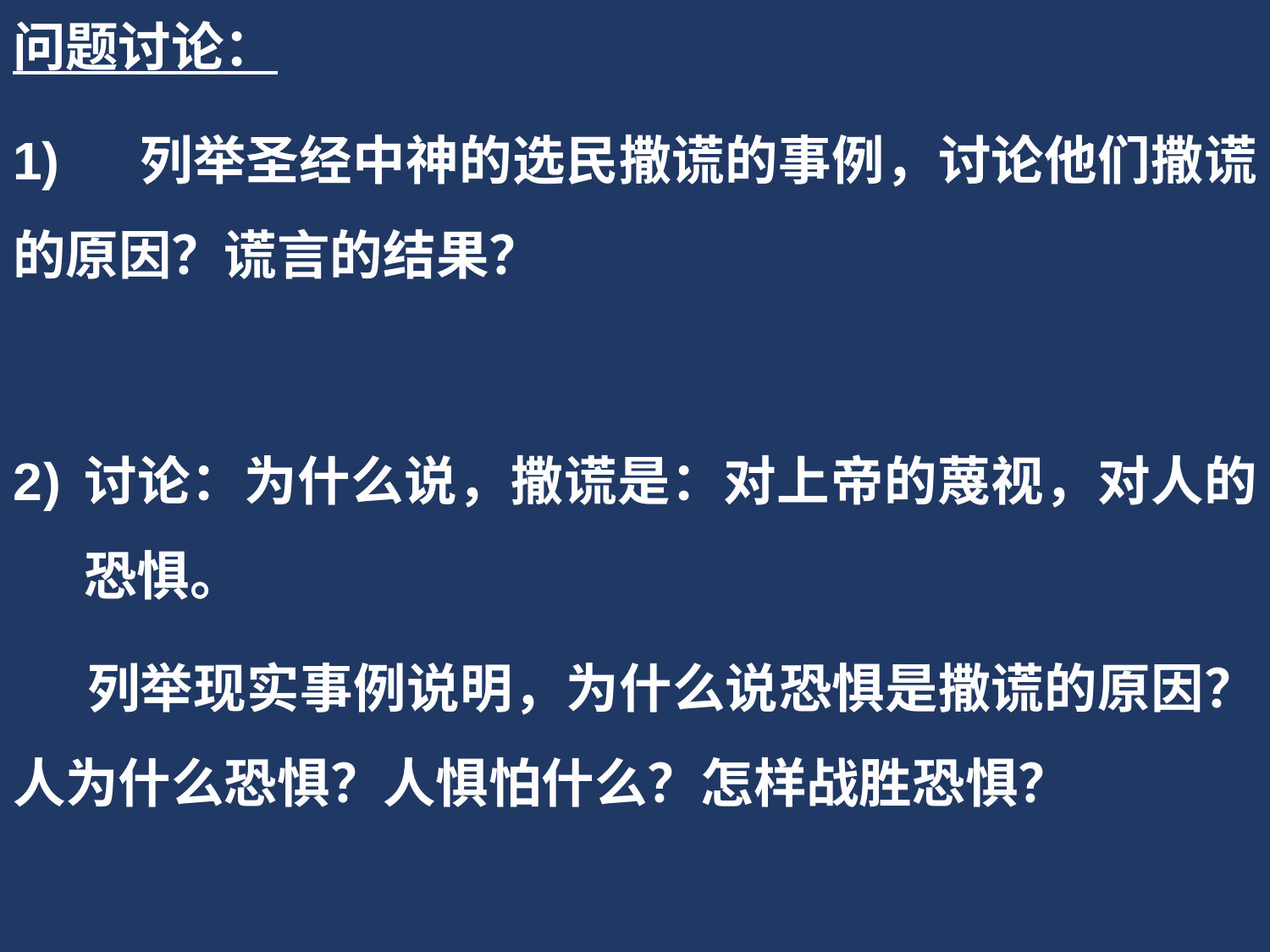

问题讨论：
1)	列举圣经中神的选民撒谎的事例，讨论他们撒谎的原因？谎言的结果？

讨论：为什么说，撒谎是：对上帝的蔑视，对人的恐惧。
     列举现实事例说明，为什么说恐惧是撒谎的原因？人为什么恐惧？人惧怕什么？怎样战胜恐惧？